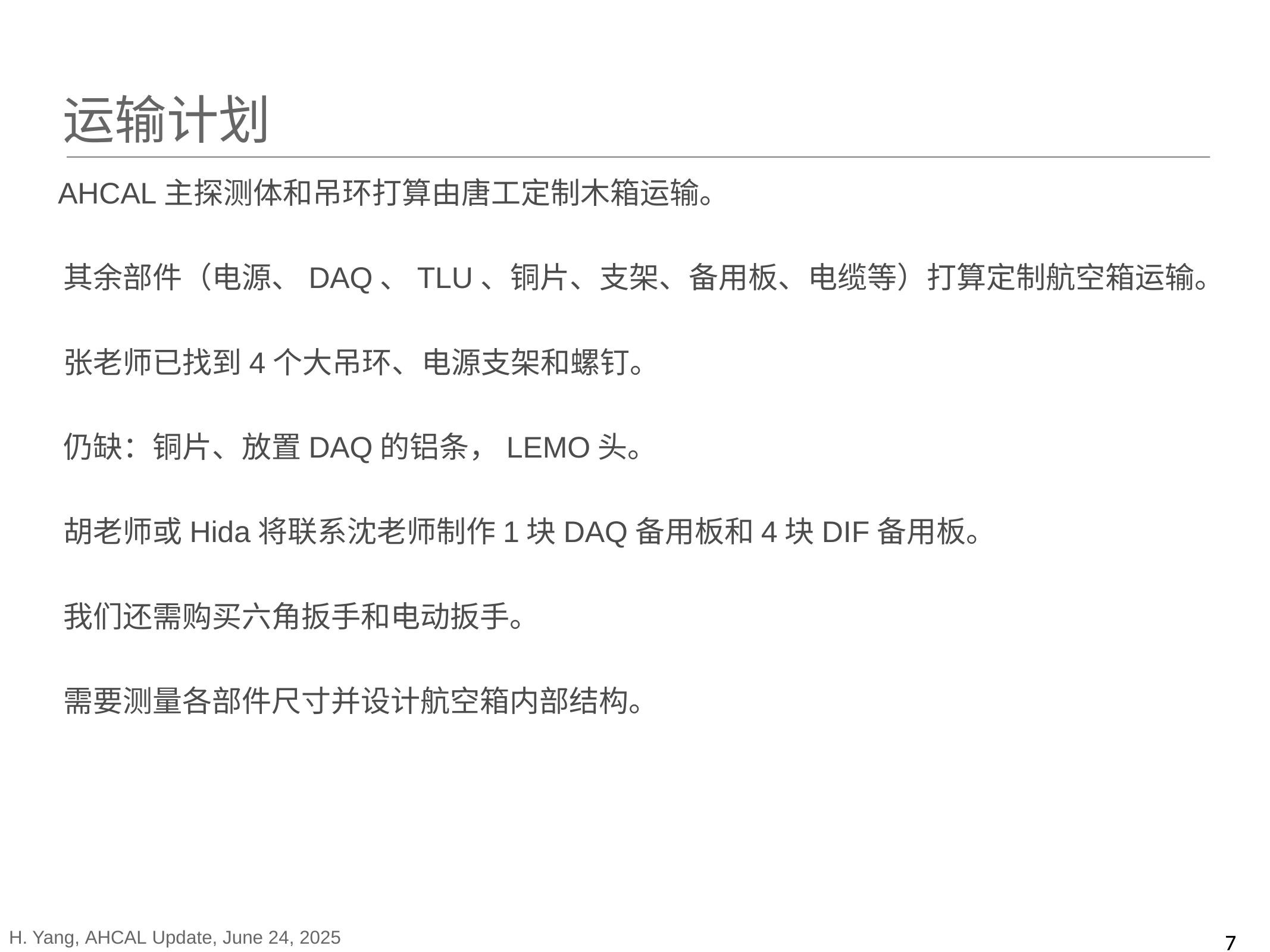

运输计划
 AHCAL主探测体和吊环打算由唐工定制木箱运输。

 其余部件（电源、DAQ、TLU、铜片、支架、备用板、电缆等）打算定制航空箱运输。

 张老师已找到4个大吊环、电源支架和螺钉。

 仍缺：铜片、放置DAQ的铝条，LEMO头。

 胡老师或Hida将联系沈老师制作1块DAQ备用板和4块DIF备用板。

 我们还需购买六角扳手和电动扳手。

 需要测量各部件尺寸并设计航空箱内部结构。